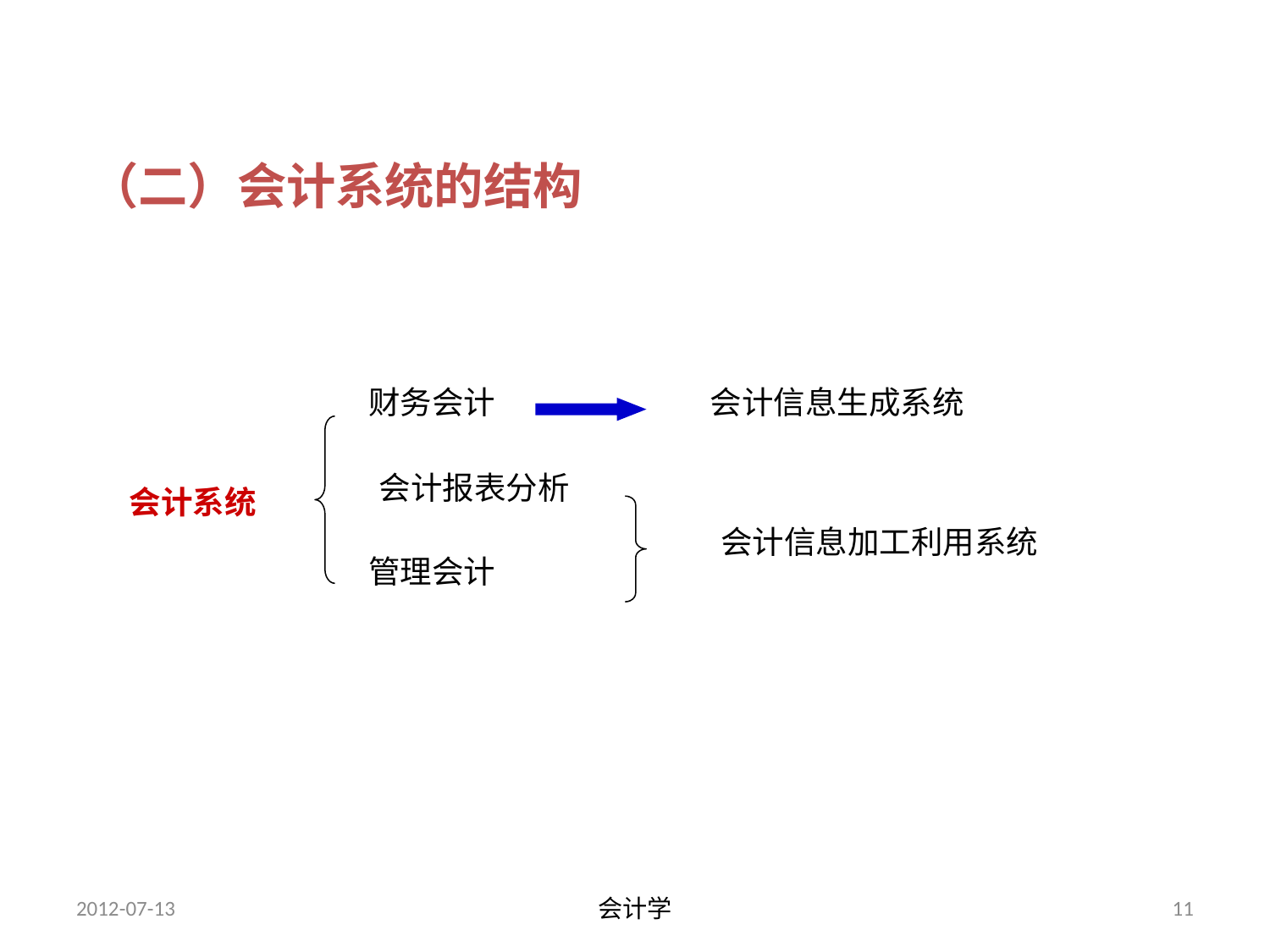

（二）会计系统的结构
财务会计
会计信息生成系统

会计报表分析
会计系统

会计信息加工利用系统
管理会计
2012-07-13
会计学
11